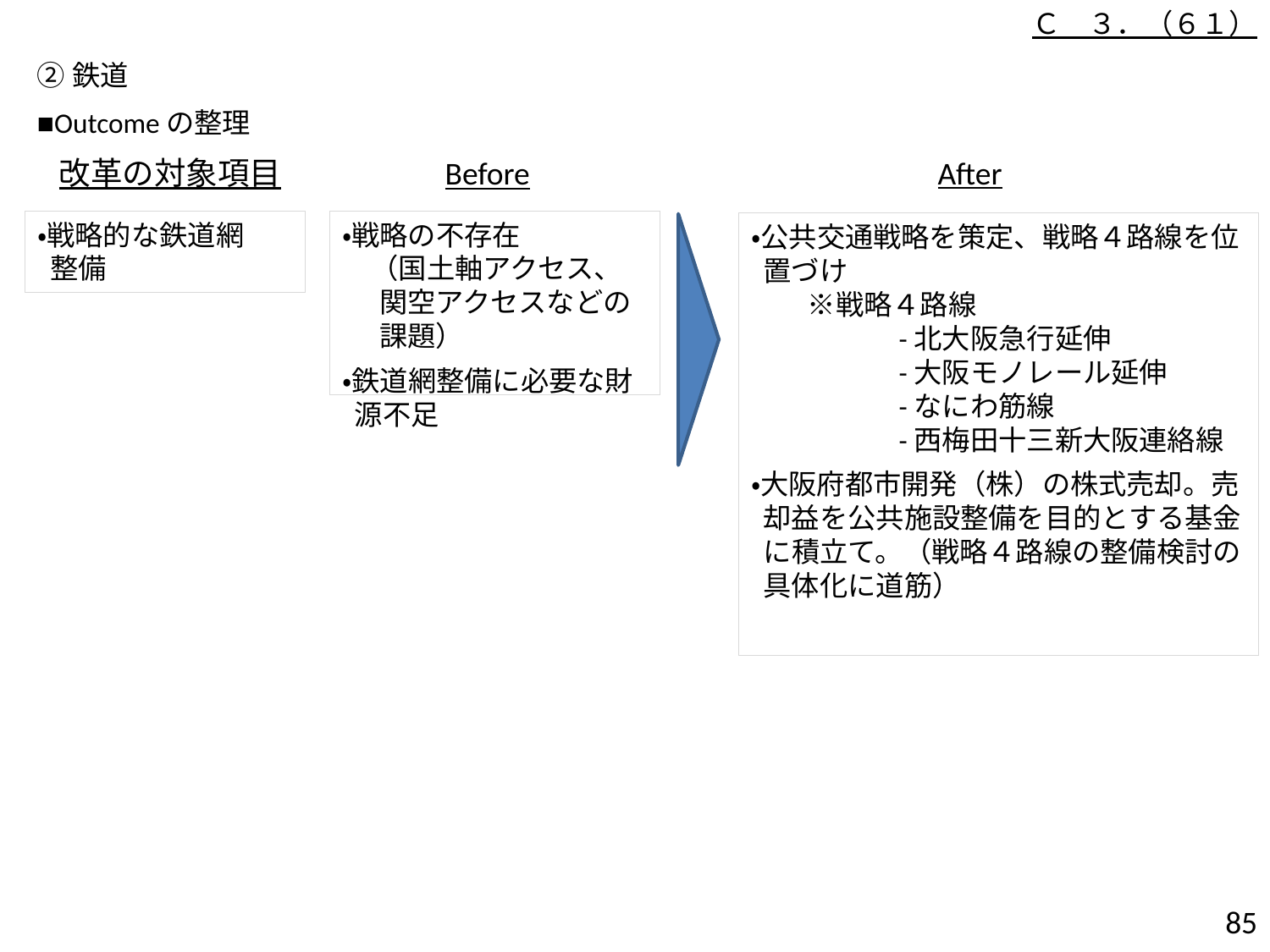

Ｃ　３．（６１）
②鉄道
■Outcomeの整理
改革の対象項目
After
Before
・戦略的な鉄道網
整備
・戦略の不存在
　（国土軸アクセス、関空アクセスなどの課題）
・鉄道網整備に必要な財源不足
・公共交通戦略を策定、戦略４路線を位置づけ
　　※戦略４路線
　　　　　-北大阪急行延伸
　　　　　-大阪モノレール延伸
　　　　　-なにわ筋線
　　　　　-西梅田十三新大阪連絡線
・大阪府都市開発（株）の株式売却。売却益を公共施設整備を目的とする基金に積立て。（戦略４路線の整備検討の具体化に道筋）

85